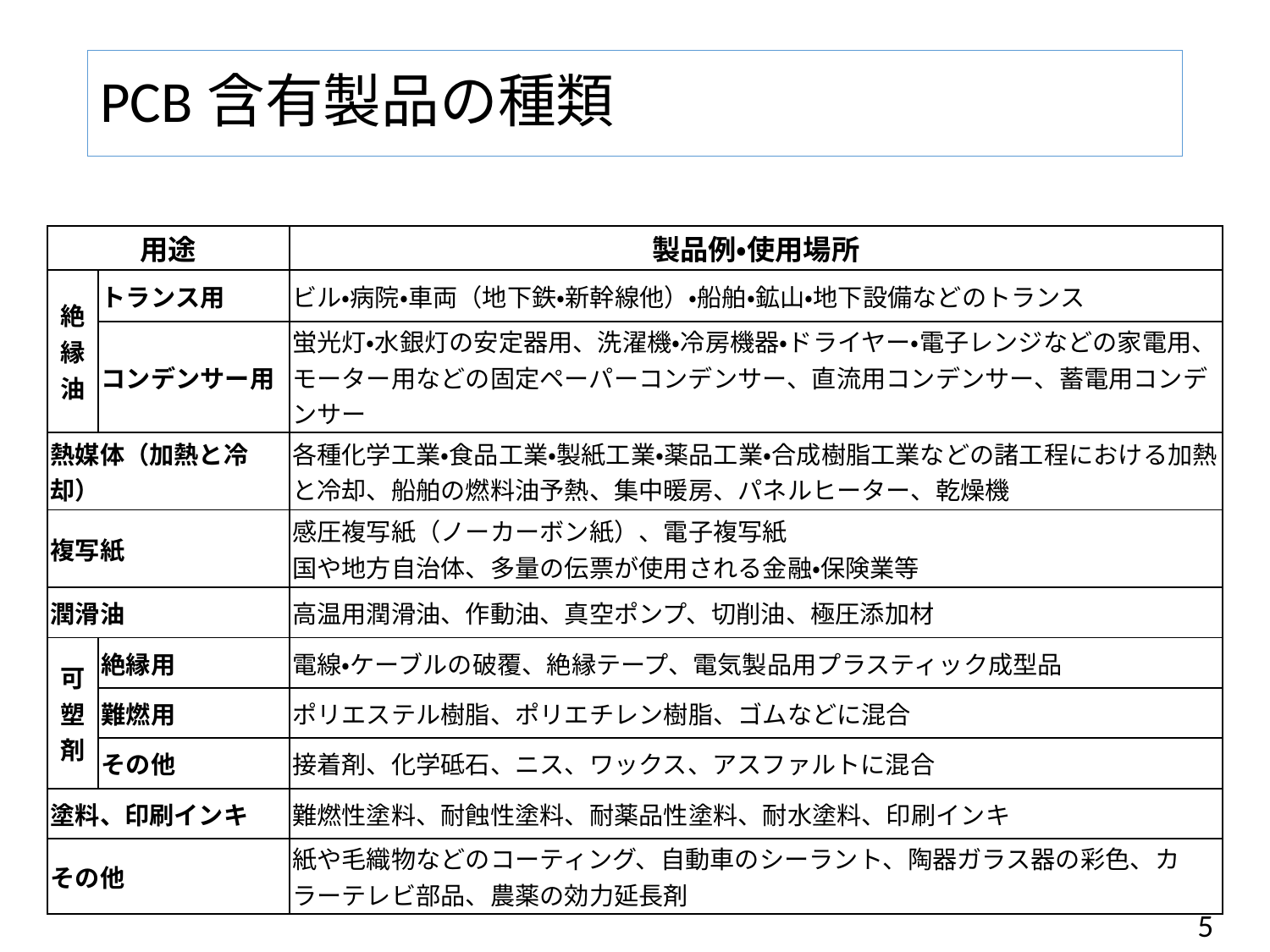

# PCB含有製品の種類
| 用途 |  | 製品例・使用場所 |
| --- | --- | --- |
| 絶縁油 | トランス用 | ビル・病院・車両（地下鉄・新幹線他）・船舶・鉱山・地下設備などのトランス |
|  | コンデンサー用 | 蛍光灯・水銀灯の安定器用、洗濯機・冷房機器・ドライヤー・電子レンジなどの家電用、モーター用などの固定ペーパーコンデンサー、直流用コンデンサー、蓄電用コンデンサー |
| 熱媒体（加熱と冷却） |  | 各種化学工業・食品工業・製紙工業・薬品工業・合成樹脂工業などの諸工程における加熱と冷却、船舶の燃料油予熱、集中暖房、パネルヒーター、乾燥機 |
| 複写紙 |  | 感圧複写紙（ノーカーボン紙）、電子複写紙 国や地方自治体、多量の伝票が使用される金融・保険業等 |
| 潤滑油 |  | 高温用潤滑油、作動油、真空ポンプ、切削油、極圧添加材 |
| 可塑剤 | 絶縁用 | 電線・ケーブルの破覆、絶縁テープ、電気製品用プラスティック成型品 |
|  | 難燃用 | ポリエステル樹脂、ポリエチレン樹脂、ゴムなどに混合 |
|  | その他 | 接着剤、化学砥石、ニス、ワックス、アスファルトに混合 |
| 塗料、印刷インキ |  | 難燃性塗料、耐蝕性塗料、耐薬品性塗料、耐水塗料、印刷インキ |
| その他 |  | 紙や毛織物などのコーティング、自動車のシーラント、陶器ガラス器の彩色、カラーテレビ部品、農薬の効力延長剤 |